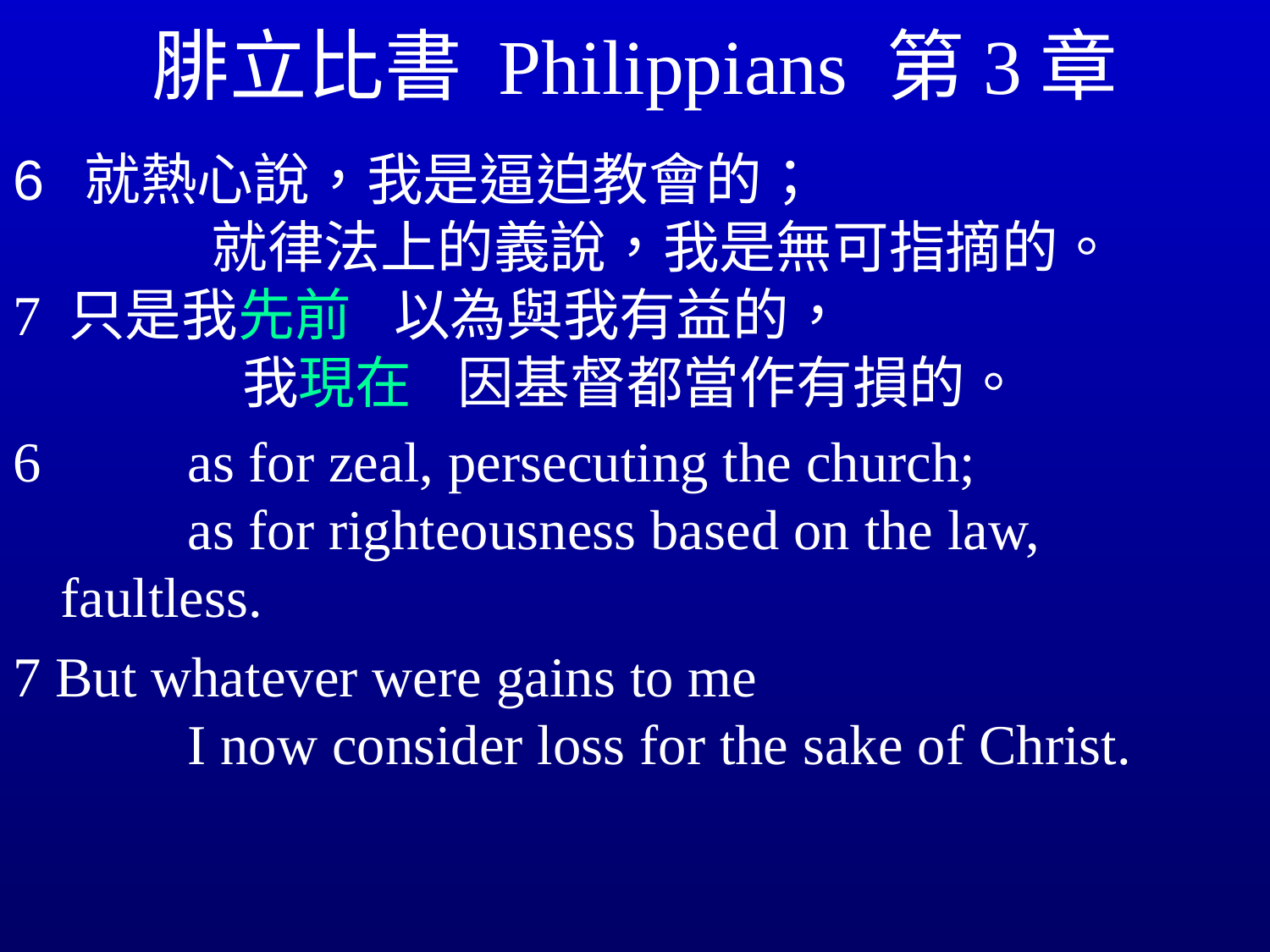

# 腓立比書 Philippians 第3章
就熱心說，我是逼迫教會的；					就律法上的義說，我是無可指摘的。
7 只是我先前	以為與我有益的，
	  我現在	因基督都當作有損的。
6 		as for zeal, persecuting the church; 			as for righteousness based on the law, faultless.
7 But whatever were gains to me 					I now consider loss for the sake of Christ.